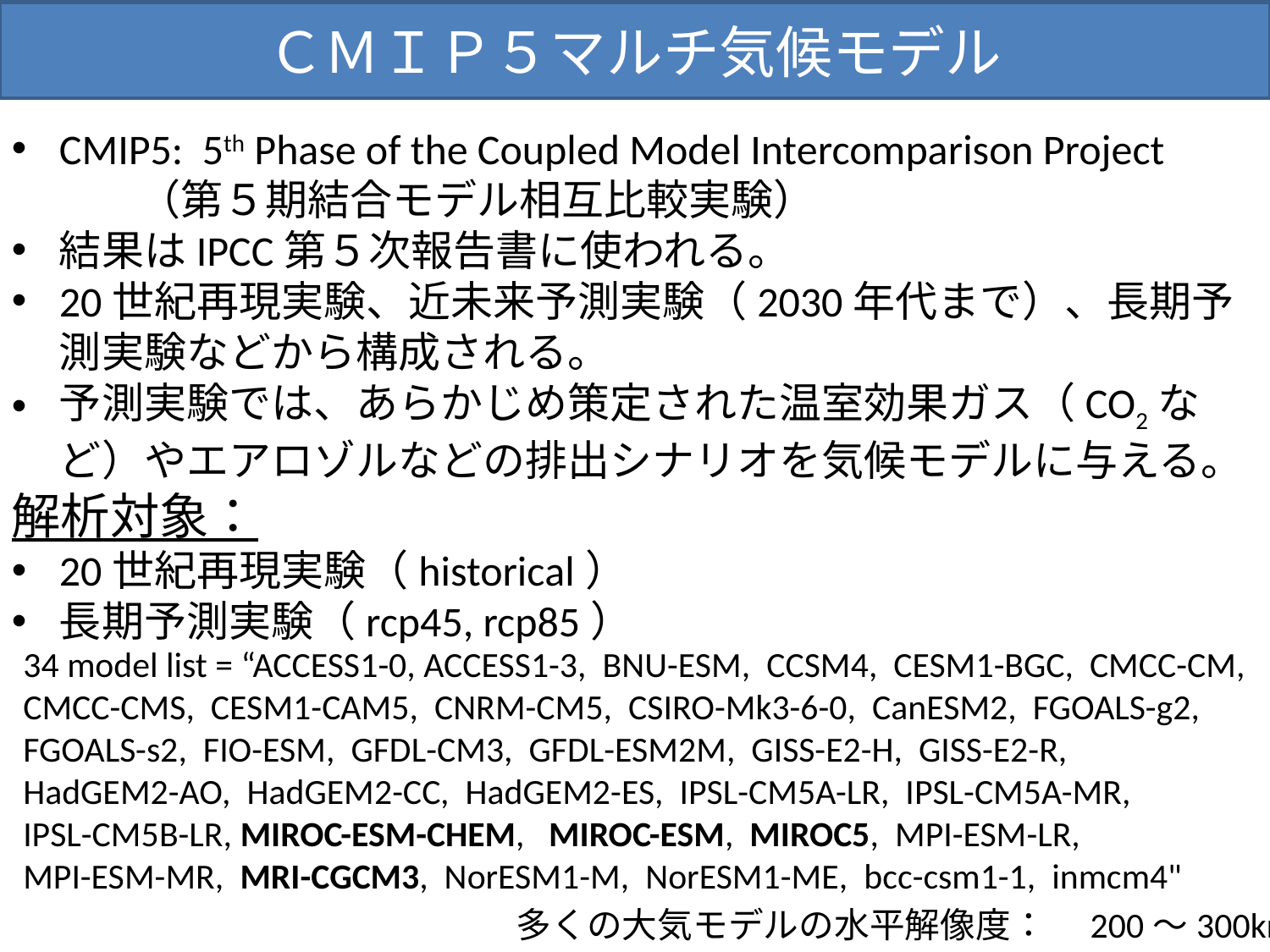

ＣＭＩＰ５マルチ気候モデル
CMIP5:  5th Phase of the Coupled Model Intercomparison Project
	（第５期結合モデル相互比較実験）
結果はIPCC第５次報告書に使われる。
20世紀再現実験、近未来予測実験（2030年代まで）、長期予測実験などから構成される。
予測実験では、あらかじめ策定された温室効果ガス（CO2など）やエアロゾルなどの排出シナリオを気候モデルに与える。
解析対象：
20世紀再現実験（historical）
長期予測実験（rcp45, rcp85）
34 model list = “ACCESS1-0, ACCESS1-3,  BNU-ESM,  CCSM4,  CESM1-BGC,  CMCC-CM,
CMCC-CMS,  CESM1-CAM5,  CNRM-CM5,  CSIRO-Mk3-6-0,  CanESM2,  FGOALS-g2, FGOALS-s2,  FIO-ESM,  GFDL-CM3,  GFDL-ESM2M,  GISS-E2-H,  GISS-E2-R,
HadGEM2-AO,  HadGEM2-CC,  HadGEM2-ES,  IPSL-CM5A-LR,  IPSL-CM5A-MR,
IPSL-CM5B-LR, MIROC-ESM-CHEM,   MIROC-ESM,  MIROC5,  MPI-ESM-LR,
MPI-ESM-MR,  MRI-CGCM3,  NorESM1-M,  NorESM1-ME,  bcc-csm1-1,  inmcm4"
多くの大気モデルの水平解像度：　200～300km